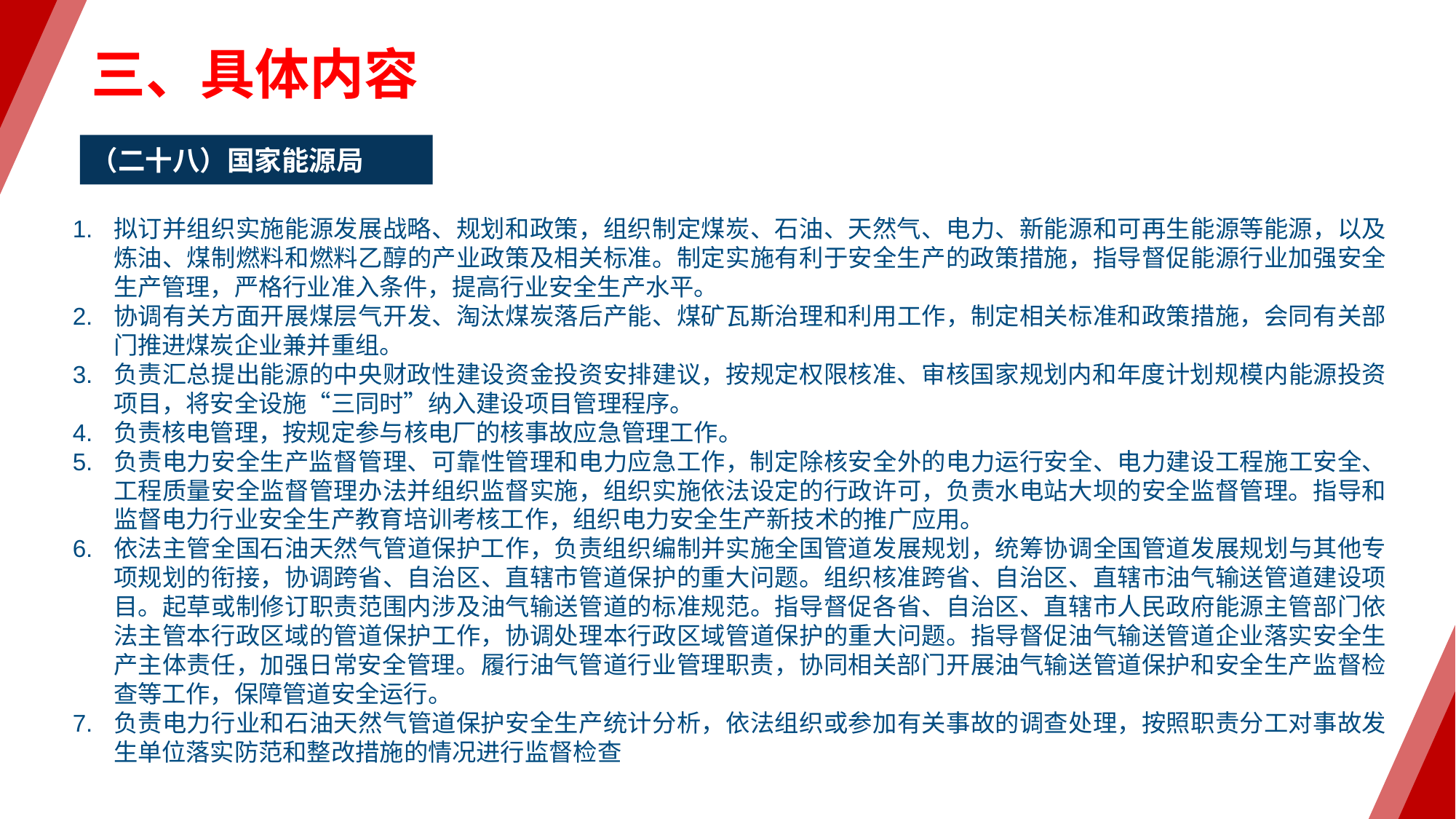

三、具体内容
（二十八）国家能源局
拟订并组织实施能源发展战略、规划和政策，组织制定煤炭、石油、天然气、电力、新能源和可再生能源等能源，以及炼油、煤制燃料和燃料乙醇的产业政策及相关标准。制定实施有利于安全生产的政策措施，指导督促能源行业加强安全生产管理，严格行业准入条件，提高行业安全生产水平。
协调有关方面开展煤层气开发、淘汰煤炭落后产能、煤矿瓦斯治理和利用工作，制定相关标准和政策措施，会同有关部门推进煤炭企业兼并重组。
负责汇总提出能源的中央财政性建设资金投资安排建议，按规定权限核准、审核国家规划内和年度计划规模内能源投资项目，将安全设施“三同时”纳入建设项目管理程序。
负责核电管理，按规定参与核电厂的核事故应急管理工作。
负责电力安全生产监督管理、可靠性管理和电力应急工作，制定除核安全外的电力运行安全、电力建设工程施工安全、工程质量安全监督管理办法并组织监督实施，组织实施依法设定的行政许可，负责水电站大坝的安全监督管理。指导和监督电力行业安全生产教育培训考核工作，组织电力安全生产新技术的推广应用。
依法主管全国石油天然气管道保护工作，负责组织编制并实施全国管道发展规划，统筹协调全国管道发展规划与其他专项规划的衔接，协调跨省、自治区、直辖市管道保护的重大问题。组织核准跨省、自治区、直辖市油气输送管道建设项目。起草或制修订职责范围内涉及油气输送管道的标准规范。指导督促各省、自治区、直辖市人民政府能源主管部门依法主管本行政区域的管道保护工作，协调处理本行政区域管道保护的重大问题。指导督促油气输送管道企业落实安全生产主体责任，加强日常安全管理。履行油气管道行业管理职责，协同相关部门开展油气输送管道保护和安全生产监督检查等工作，保障管道安全运行。
负责电力行业和石油天然气管道保护安全生产统计分析，依法组织或参加有关事故的调查处理，按照职责分工对事故发生单位落实防范和整改措施的情况进行监督检查